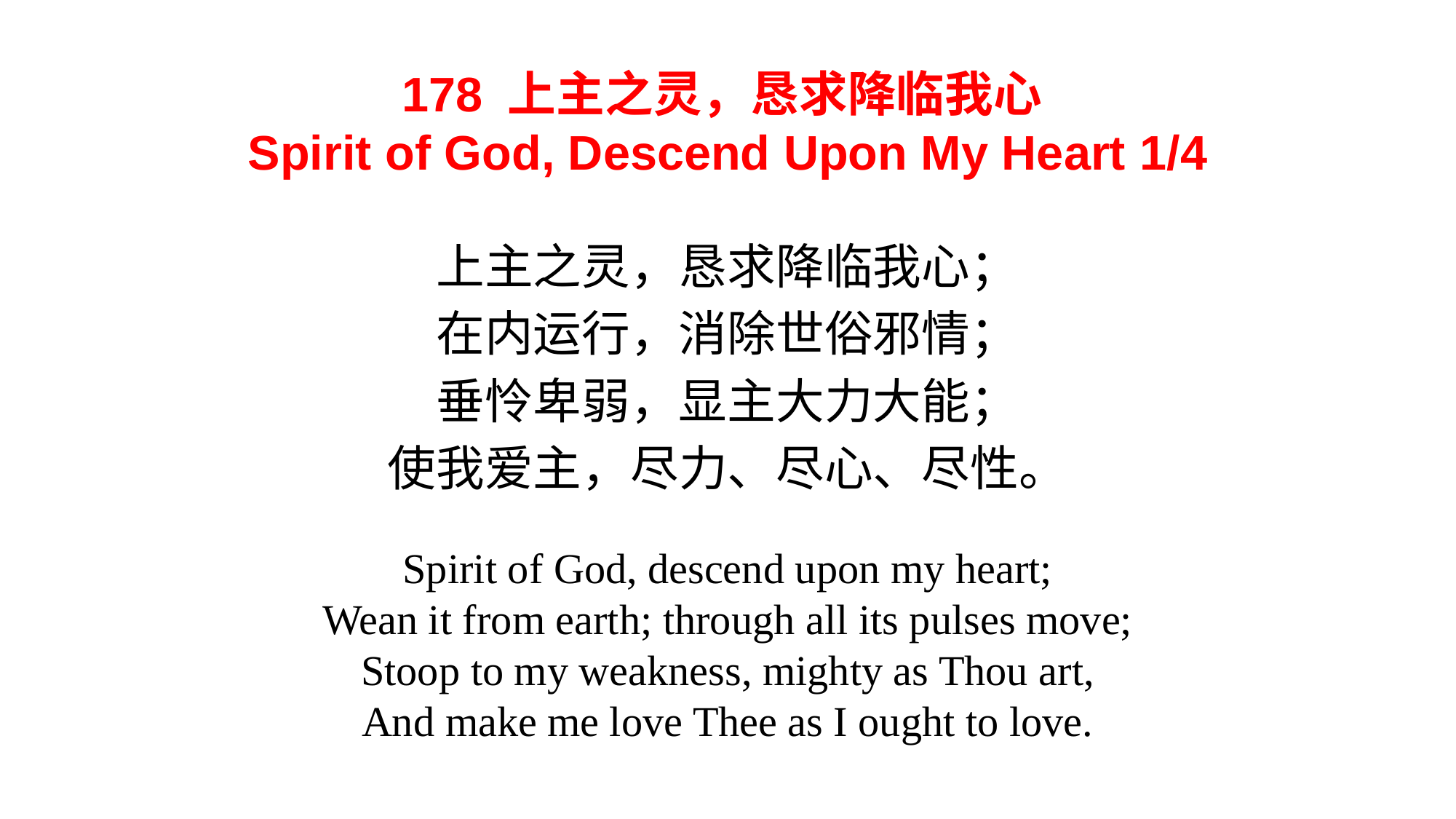

178 上主之灵，恳求降临我心
Spirit of God, Descend Upon My Heart 1/4
上主之灵，恳求降临我心；
在内运行，消除世俗邪情；
垂怜卑弱，显主大力大能；
使我爱主，尽力、尽心、尽性。

Spirit of God, descend upon my heart;
Wean it from earth; through all its pulses move;
Stoop to my weakness, mighty as Thou art,
And make me love Thee as I ought to love.